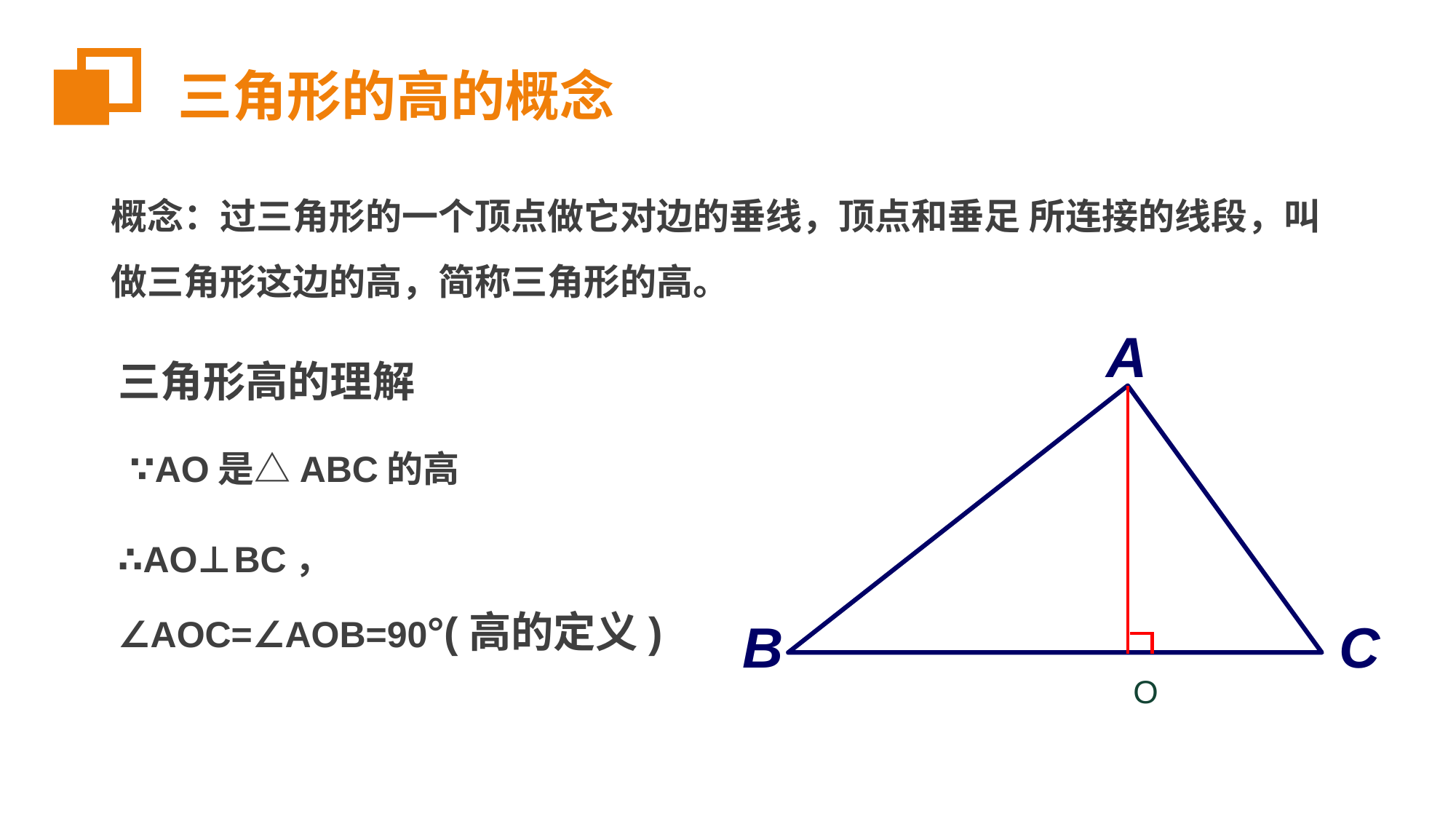

三角形的高的概念
概念：过三角形的一个顶点做它对边的垂线，顶点和垂足 所连接的线段，叫做三角形这边的高，简称三角形的高。
A

B
C
三角形高的理解
O
∵AO是△ABC的高
∴AO⊥BC，
∠AOC=∠AOB=90°(高的定义)